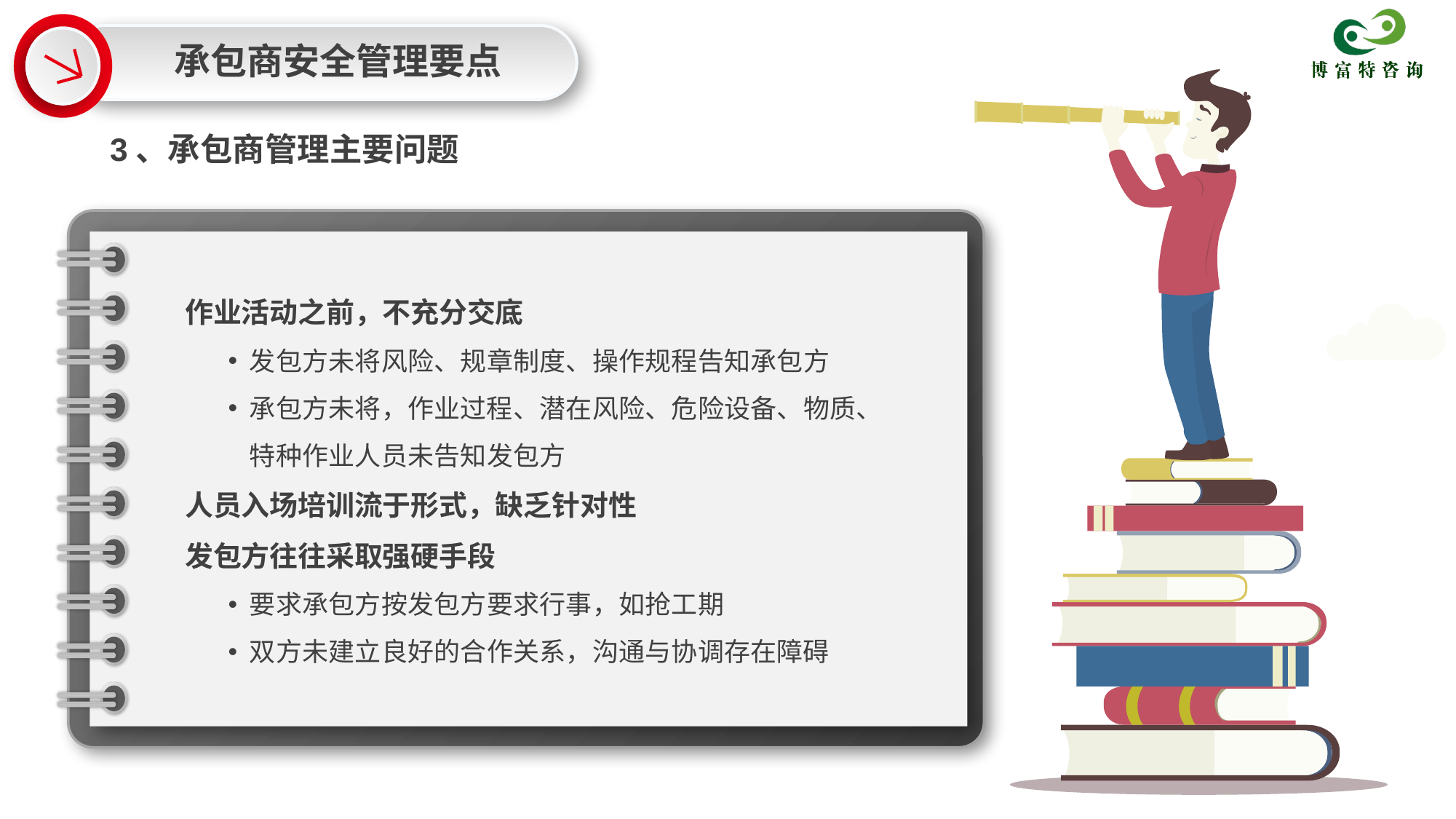

承包商安全管理要点

3、承包商管理主要问题

作业活动之前，不充分交底
发包方未将风险、规章制度、操作规程告知承包方
承包方未将，作业过程、潜在风险、危险设备、物质、特种作业人员未告知发包方
人员入场培训流于形式，缺乏针对性
发包方往往采取强硬手段
要求承包方按发包方要求行事，如抢工期
双方未建立良好的合作关系，沟通与协调存在障碍